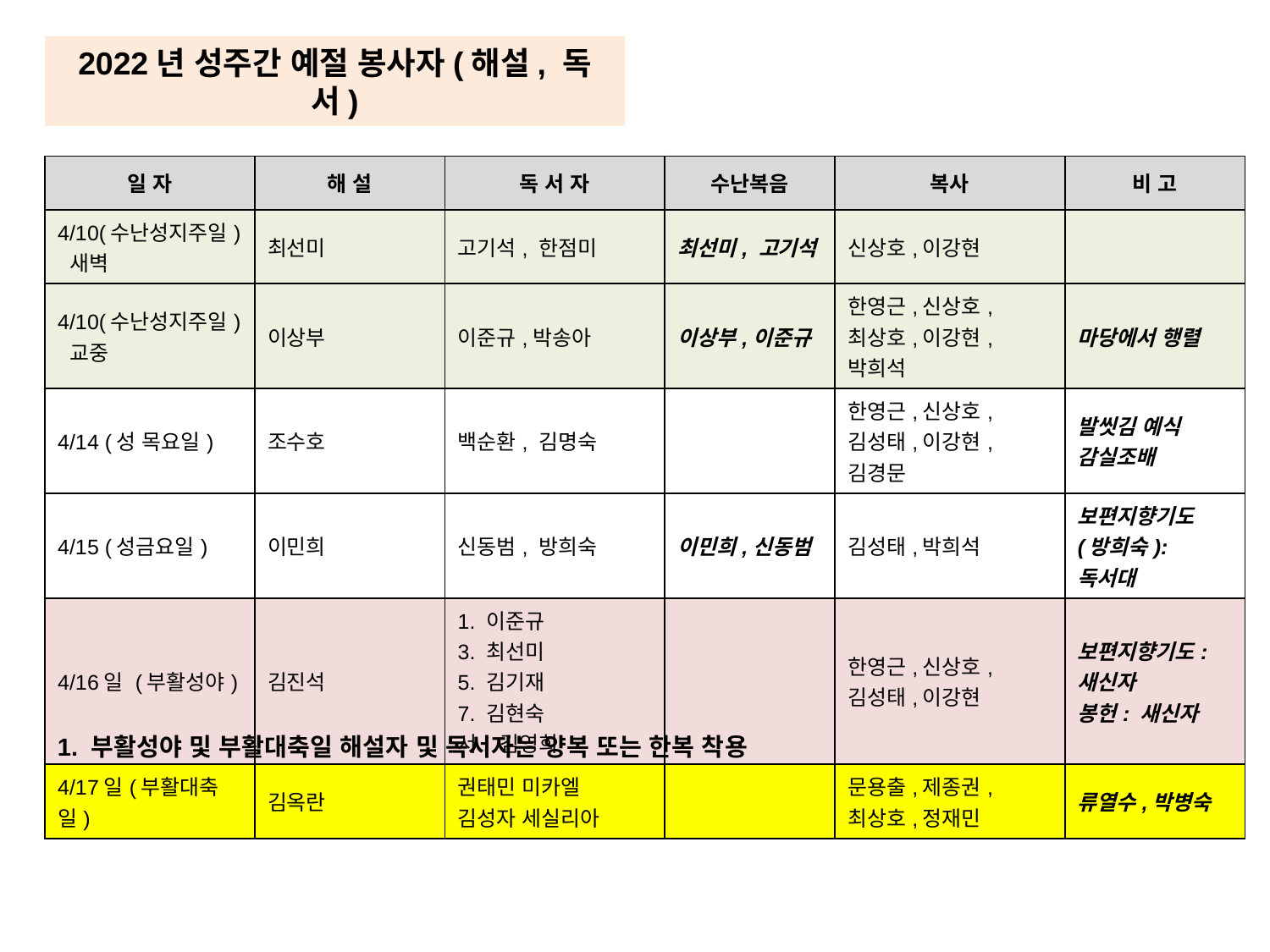

2022년 성주간 예절 봉사자(해설, 독서)
| 일 자 | 해 설 | 독 서 자 | 수난복음 | 복사 | 비 고 |
| --- | --- | --- | --- | --- | --- |
| 4/10(수난성지주일) 새벽 | 최선미 | 고기석, 한점미 | 최선미, 고기석 | 신상호,이강현 |  |
| 4/10(수난성지주일) 교중 | 이상부 | 이준규,박송아 | 이상부,이준규 | 한영근,신상호,최상호,이강현,박희석 | 마당에서 행렬 |
| 4/14 (성 목요일) | 조수호 | 백순환, 김명숙 |  | 한영근,신상호,김성태,이강현,김경문 | 발씻김 예식 감실조배 |
| 4/15 (성금요일) | 이민희 | 신동범, 방희숙 | 이민희,신동범 | 김성태,박희석 | 보편지향기도 (방희숙): 독서대 |
| 4/16일 (부활성야) | 김진석 | 1. 이준규 3. 최선미 5. 김기재 7. 김현숙 서. 김영희 |  | 한영근,신상호,김성태,이강현 | 보편지향기도: 새신자 봉헌: 새신자 |
| 4/17일(부활대축일) | 김옥란 | 권태민 미카엘 김성자 세실리아 |  | 문용출,제종권,최상호,정재민 | 류열수,박병숙 |
1. 부활성야 및 부활대축일 해설자 및 독서자는 양복 또는 한복 착용